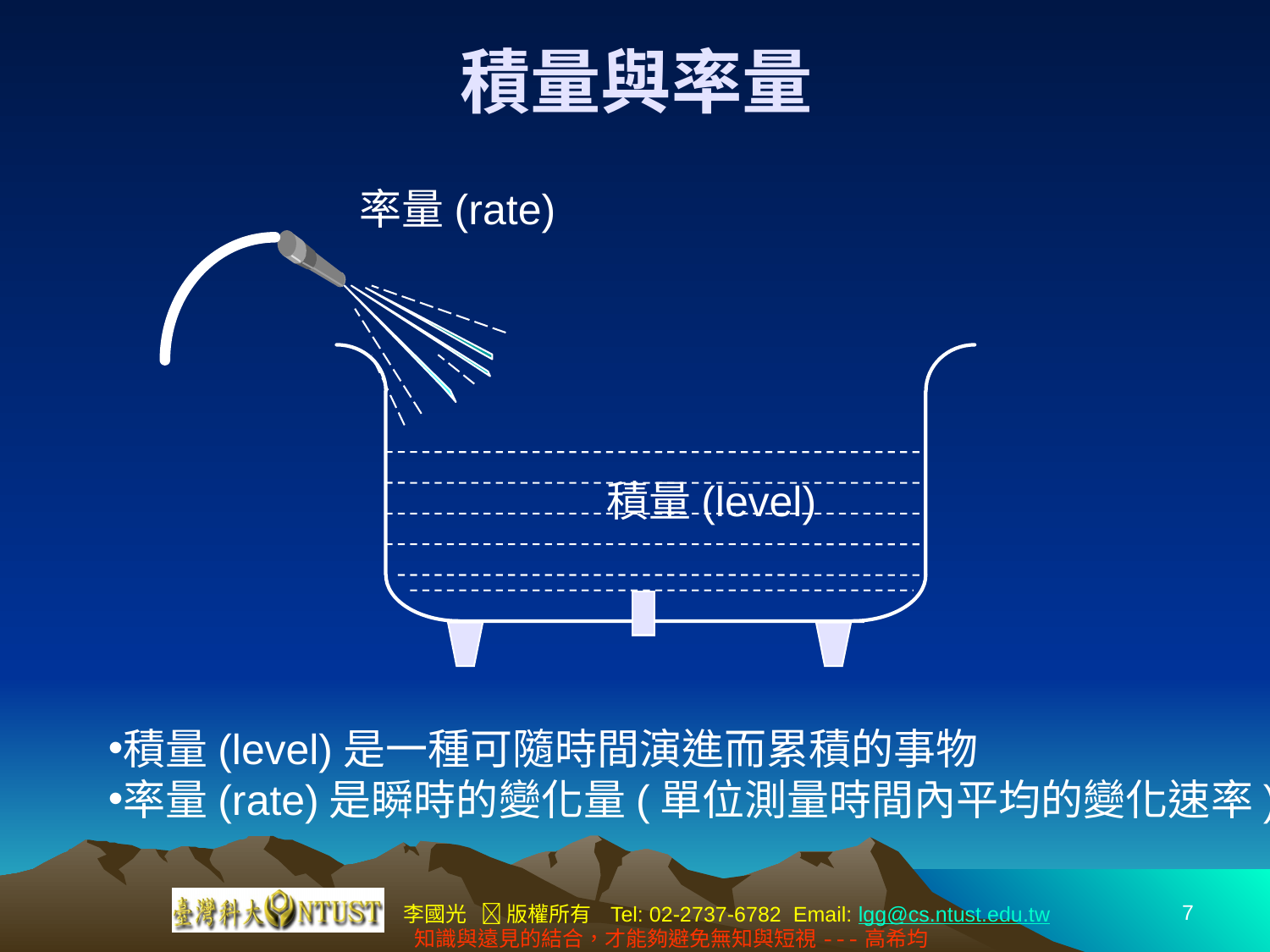

# 積量與率量
率量(rate)

積量(level)
積量(level)是一種可隨時間演進而累積的事物
率量(rate)是瞬時的變化量(單位測量時間內平均的變化速率)
7